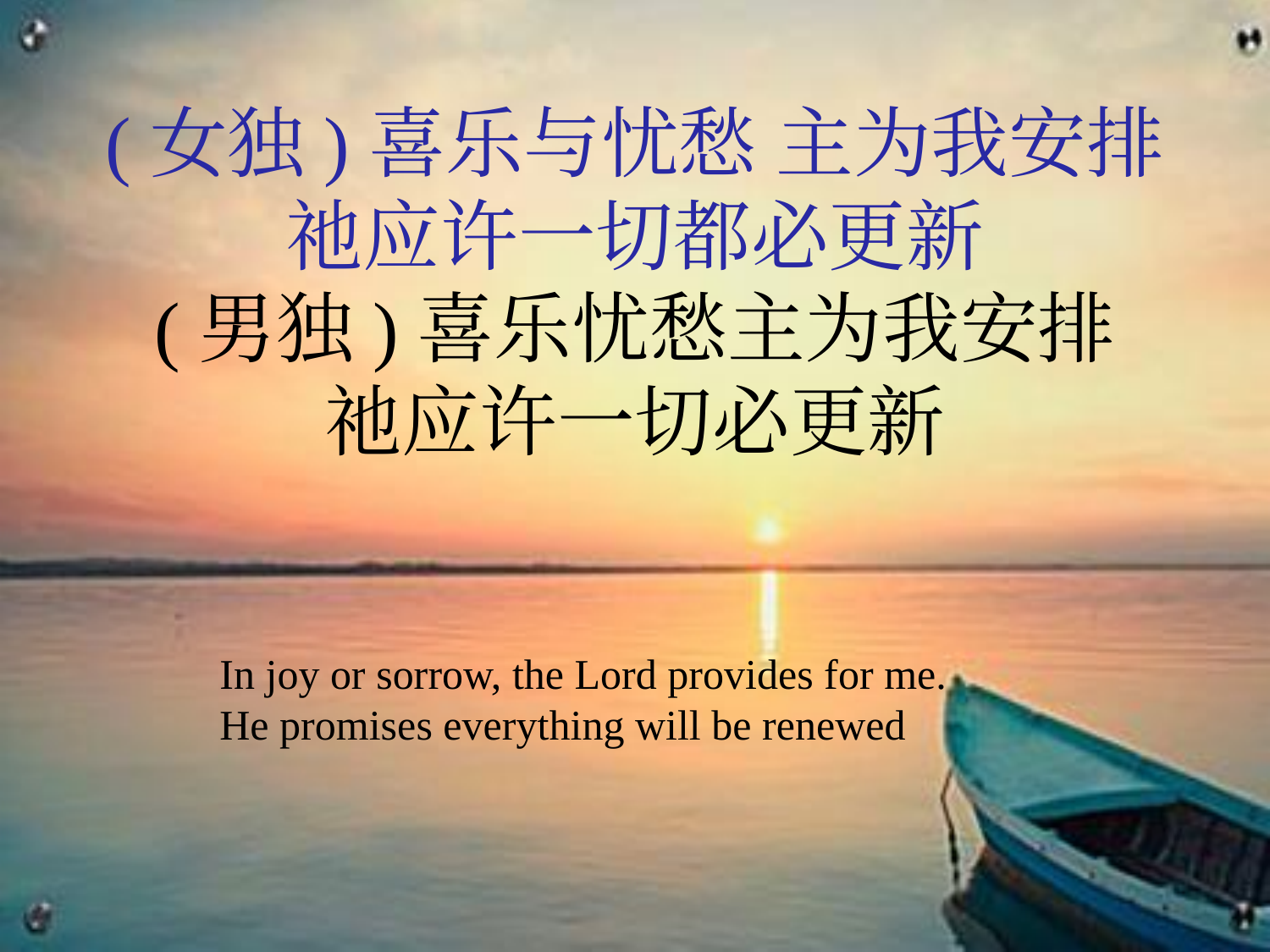

(女独)喜乐与忧愁 主为我安排
祂应许一切都必更新
(男独)喜乐忧愁主为我安排
祂应许一切必更新
In joy or sorrow, the Lord provides for me.
He promises everything will be renewed